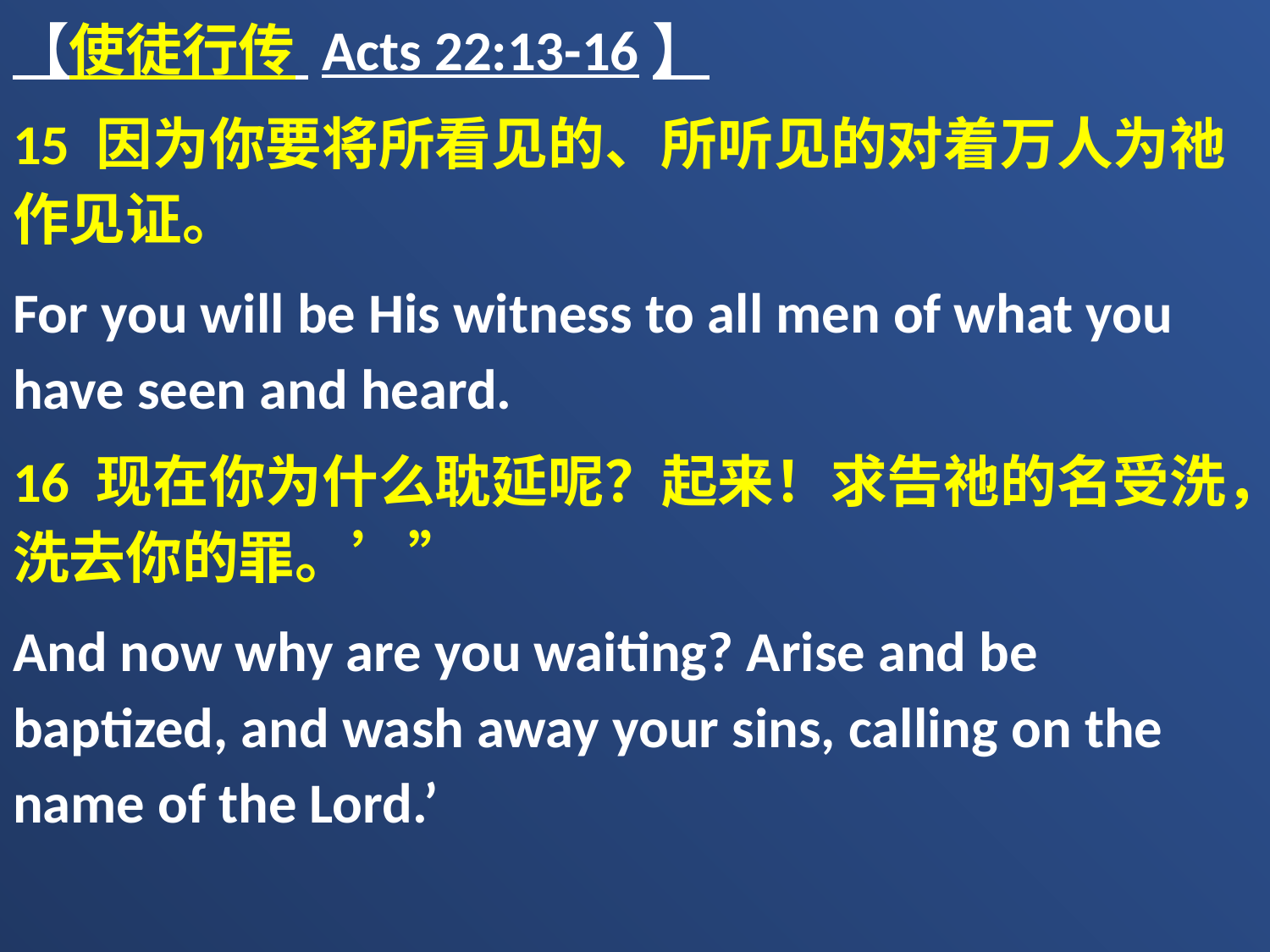

【使徒行传 Acts 22:13-16】
15 因为你要将所看见的、所听见的对着万人为祂作见证。
For you will be His witness to all men of what you have seen and heard.
16 现在你为什么耽延呢？起来！求告祂的名受洗，洗去你的罪。’”
And now why are you waiting? Arise and be baptized, and wash away your sins, calling on the name of the Lord.’